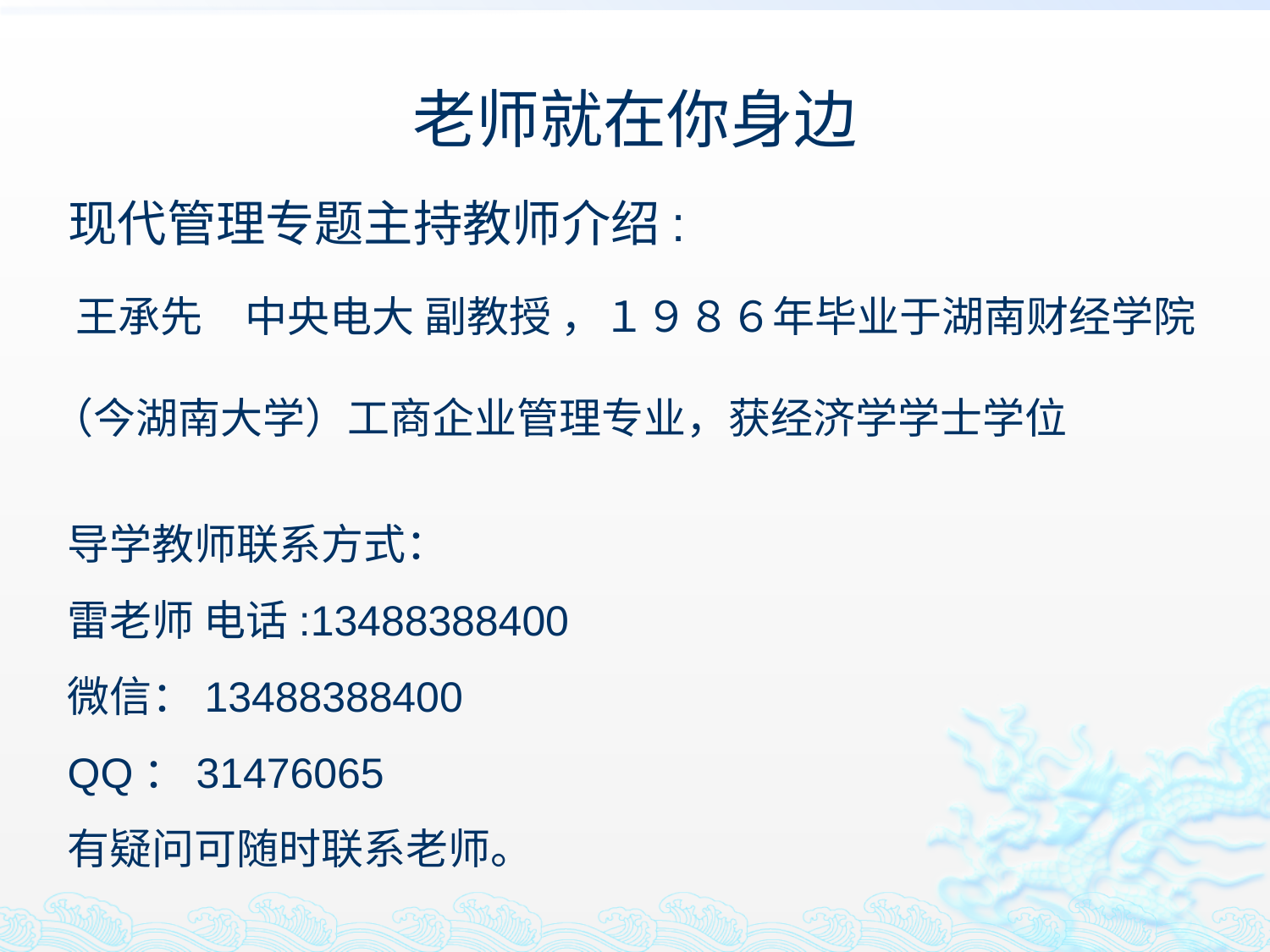

# 老师就在你身边
    现代管理专题主持教师介绍:

　　王承先　中央电大 副教授 ，１９８６年毕业于湖南财经学院

   （今湖南大学）工商企业管理专业，获经济学学士学位
导学教师联系方式：
雷老师 电话:13488388400
微信：13488388400
QQ：31476065
有疑问可随时联系老师。